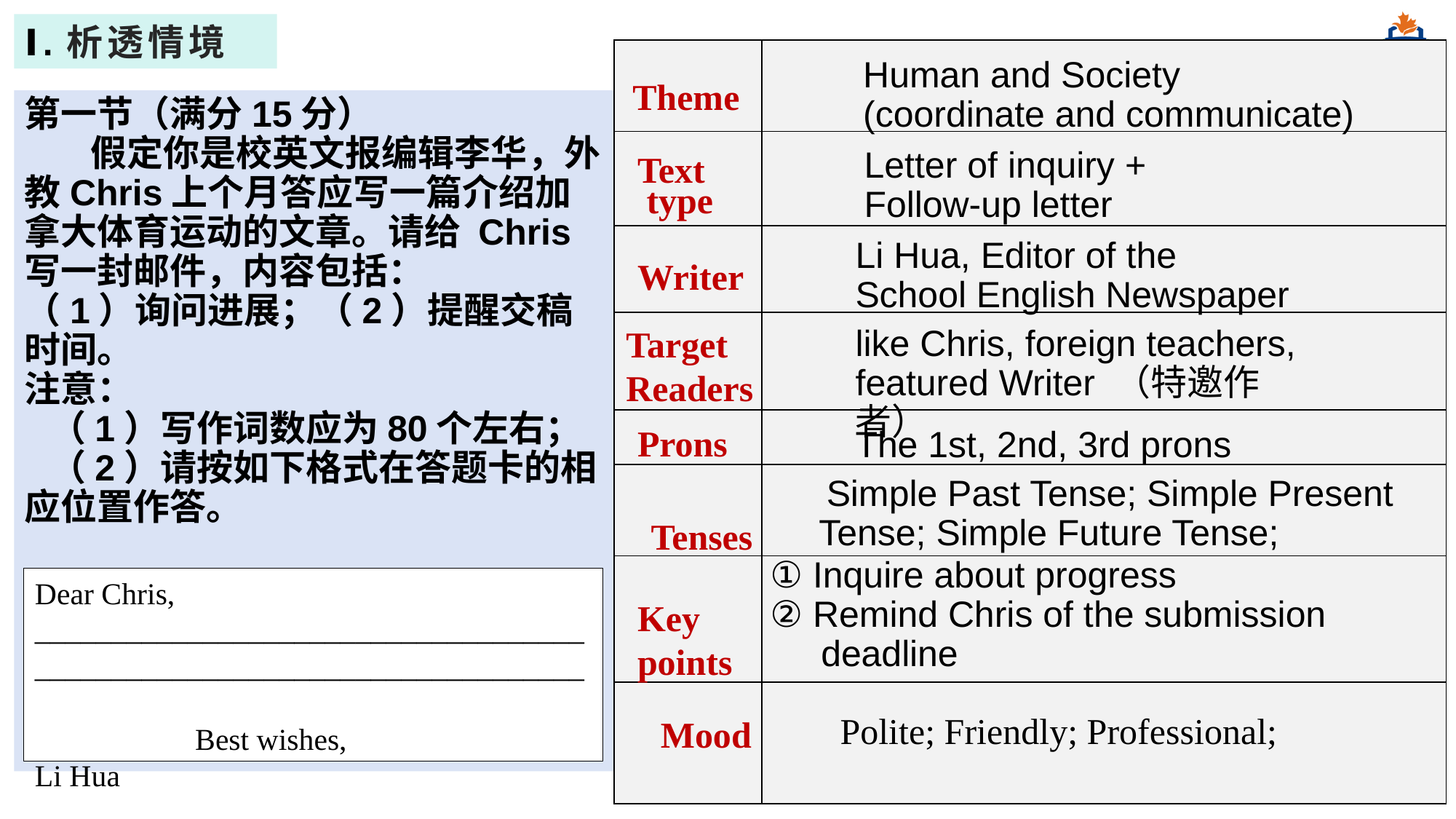

Ⅰ.析透情境
|  |  |
| --- | --- |
|  |  |
|  |  |
|  |  |
|  |  |
|  |  |
|  |  |
|  |  |
Human and Society
(coordinate and communicate)
Theme
第一节（满分15分）
       假定你是校英文报编辑李华，外教Chris上个月答应写一篇介绍加拿大体育运动的文章。请给 Chris写一封邮件，内容包括：
（1）询问进展；（2）提醒交稿时间。
注意：
  （1）写作词数应为80个左右；
  （2）请按如下格式在答题卡的相应位置作答。

Letter of inquiry +
Follow-up letter
Text
 type
Li Hua, Editor of the
School English Newspaper
Writer
Target
Readers
like Chris, foreign teachers,
featured Writer （特邀作者）
Prons
The 1st, 2nd, 3rd prons
 Simple Past Tense; Simple Present Tense; Simple Future Tense;
Tenses
① Inquire about progress
② Remind Chris of the submission
     deadline
Dear Chris,
________________________________________________________________________                                                                                               Best wishes,
Li Hua

Key
points
Mood
Polite; Friendly; Professional;